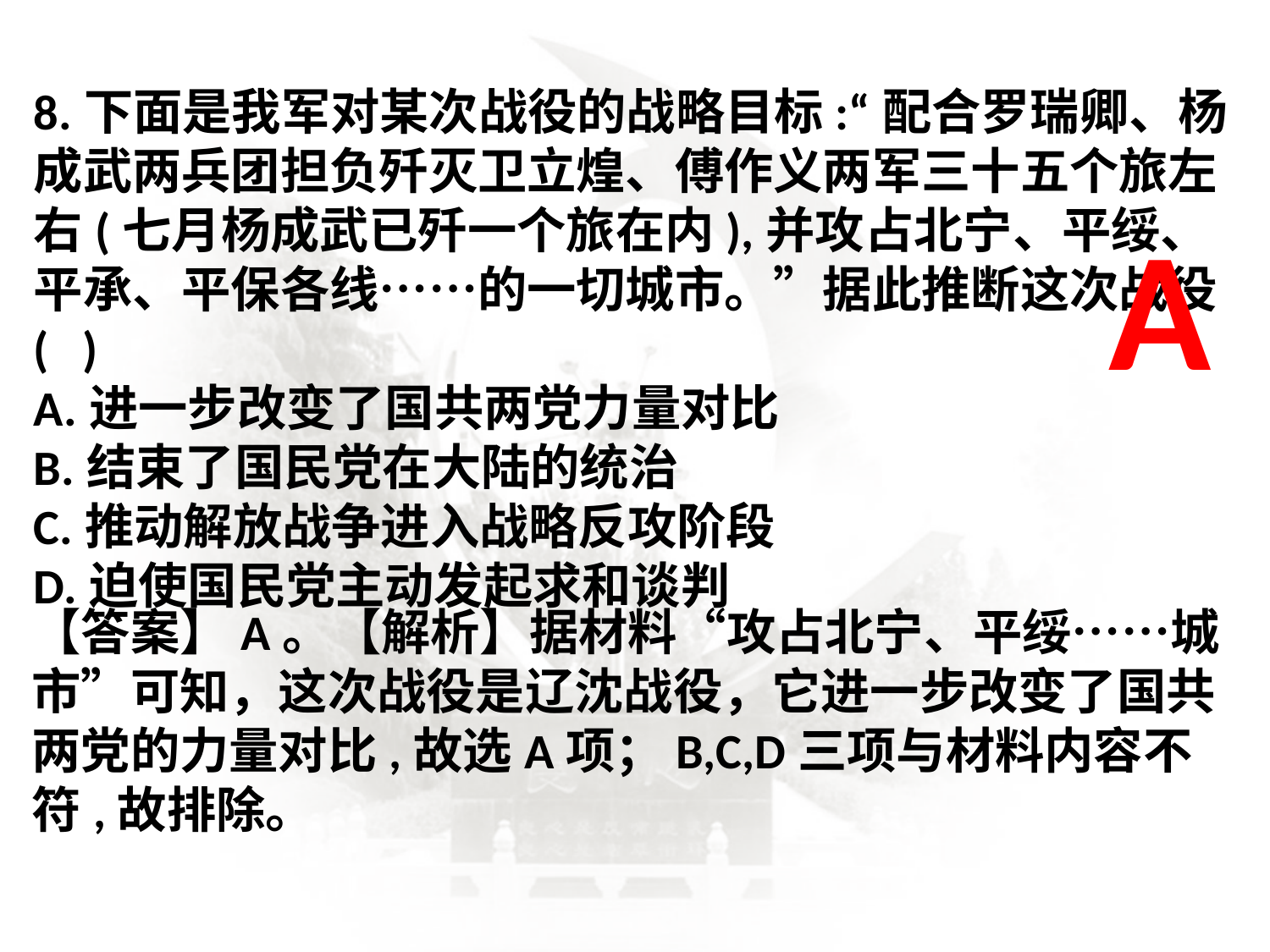

8.下面是我军对某次战役的战略目标:“配合罗瑞卿、杨成武两兵团担负歼灭卫立煌、傅作义两军三十五个旅左右(七月杨成武已歼一个旅在内),并攻占北宁、平绥、平承、平保各线……的一切城市。”据此推断这次战役(   )A.进一步改变了国共两党力量对比
B.结束了国民党在大陆的统治C.推动解放战争进入战略反攻阶段
D.迫使国民党主动发起求和谈判
A
【答案】A。【解析】据材料“攻占北宁、平绥……城市”可知，这次战役是辽沈战役，它进一步改变了国共两党的力量对比,故选A项；B,C,D三项与材料内容不符,故排除。